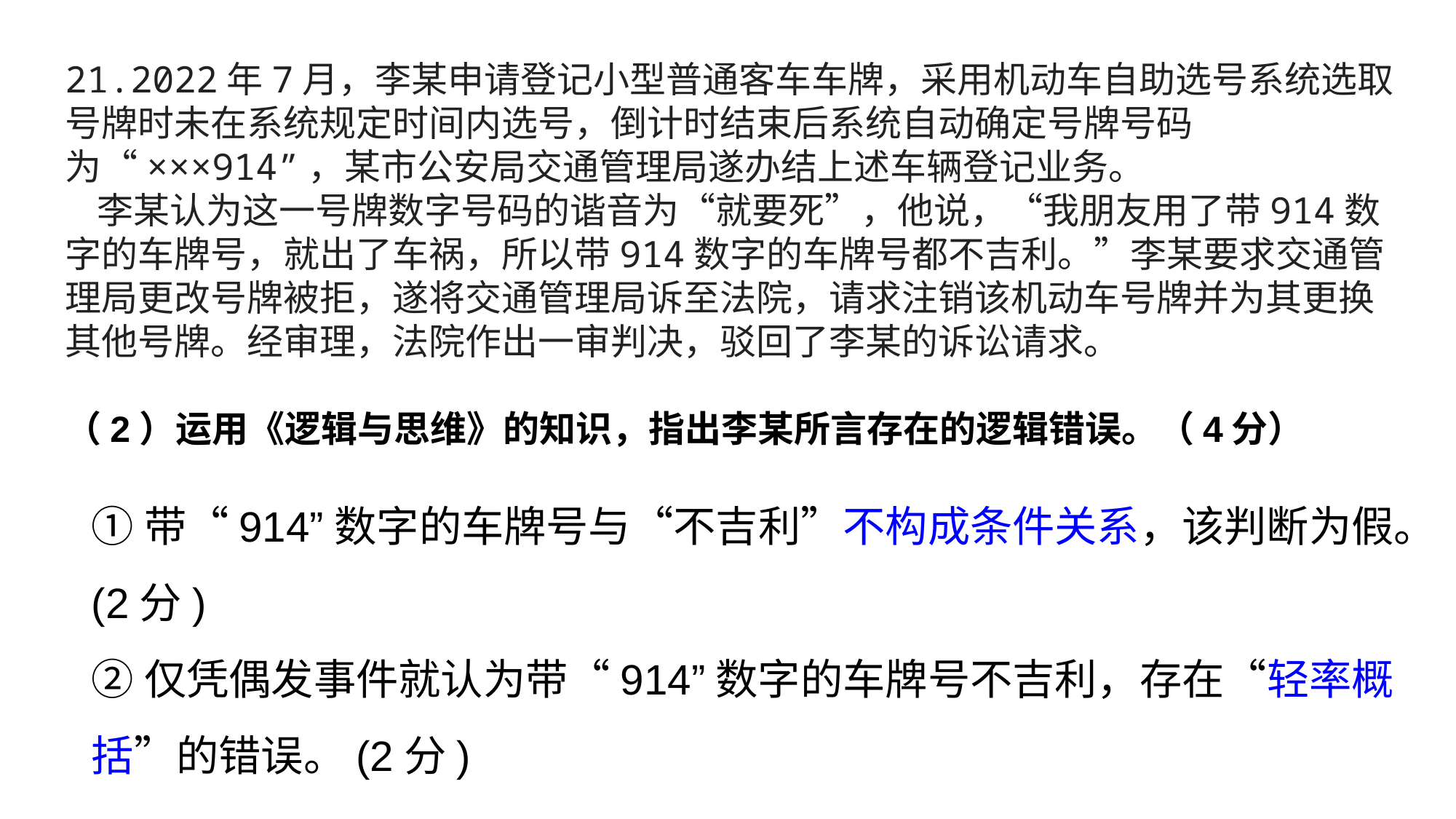

21.2022年7月，李某申请登记小型普通客车车牌，采用机动车自助选号系统选取号牌时未在系统规定时间内选号，倒计时结束后系统自动确定号牌号码为“×××914”，某市公安局交通管理局遂办结上述车辆登记业务。
李某认为这一号牌数字号码的谐音为“就要死”，他说，“我朋友用了带914数字的车牌号，就出了车祸，所以带914数字的车牌号都不吉利。”李某要求交通管理局更改号牌被拒，遂将交通管理局诉至法院，请求注销该机动车号牌并为其更换其他号牌。经审理，法院作出一审判决，驳回了李某的诉讼请求。

（2）运用《逻辑与思维》的知识，指出李某所言存在的逻辑错误。（4分）
①带“914”数字的车牌号与“不吉利”不构成条件关系，该判断为假。(2分)
②仅凭偶发事件就认为带“914”数字的车牌号不吉利，存在“轻率概括”的错误。(2分)